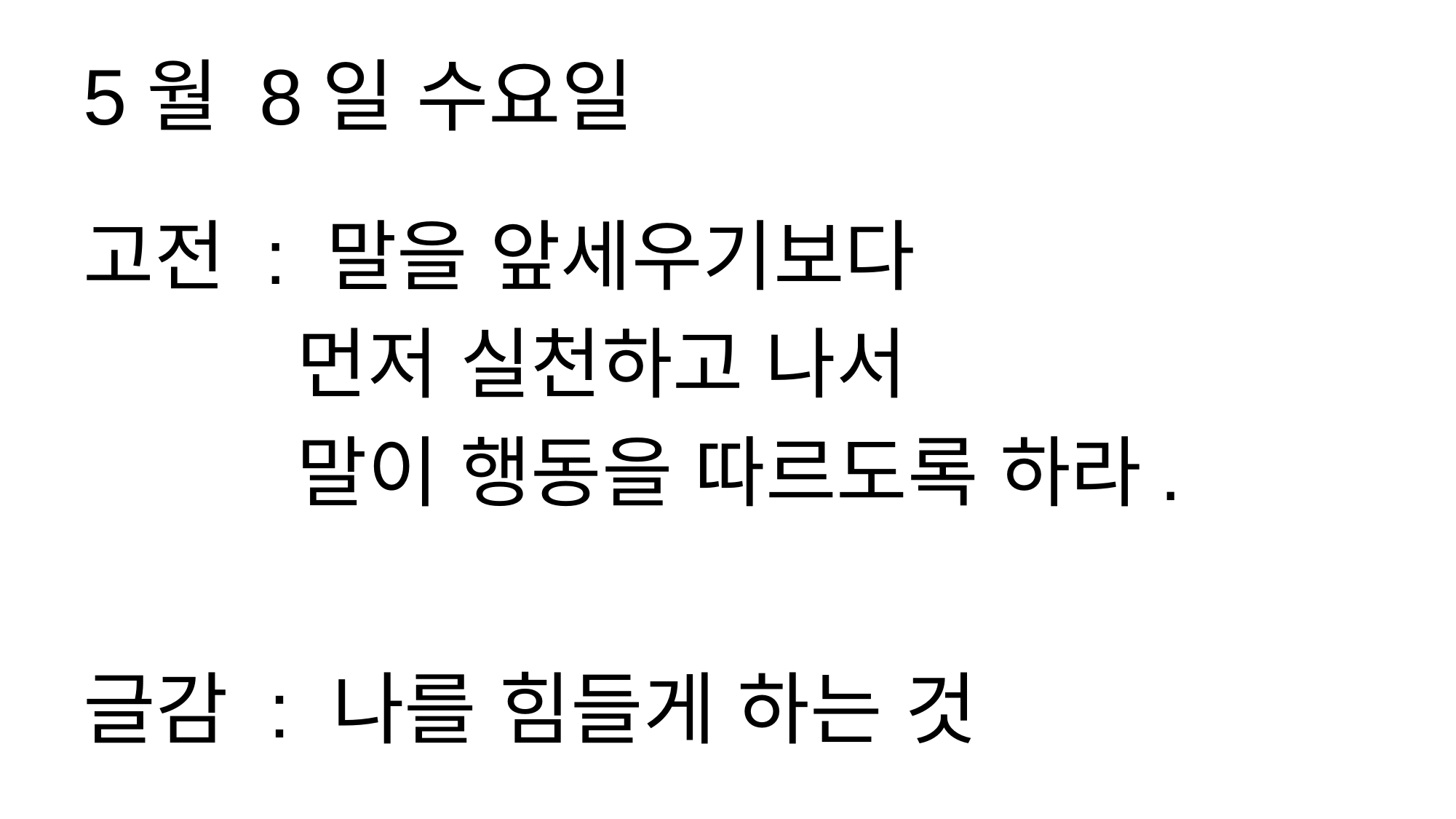

5월 8일 수요일
고전 : 말을 앞세우기보다
         먼저 실천하고 나서
         말이 행동을 따르도록 하라.
글감 : 나를 힘들게 하는 것